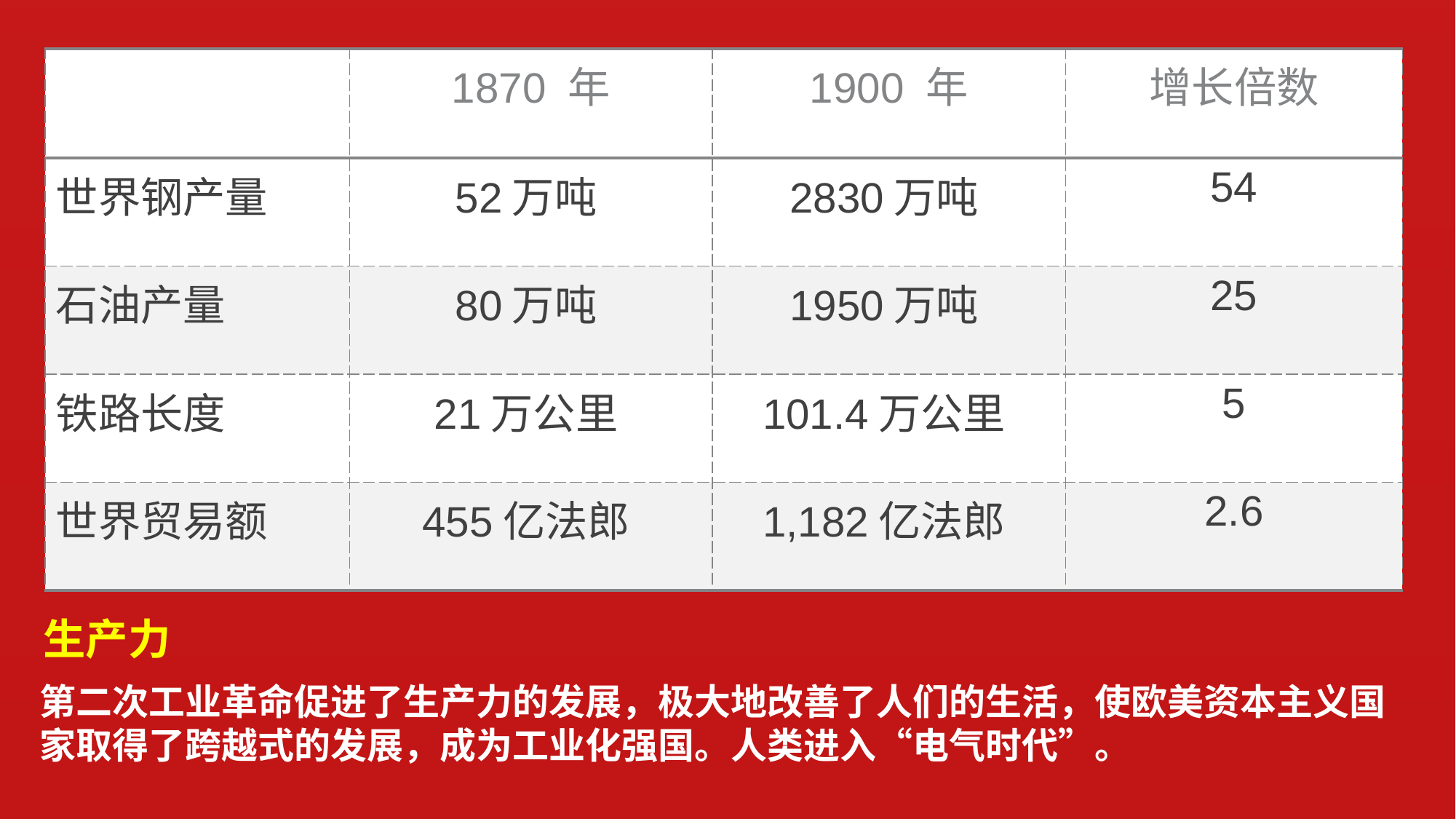

|  | 1870 年 | 1900 年 | 增长倍数 |
| --- | --- | --- | --- |
| 世界钢产量 | 52万吨 | 2830万吨 | 54 |
| 石油产量 | 80万吨 | 1950万吨 | 25 |
| 铁路长度 | 21万公里 | 101.4万公里 | 5 |
| 世界贸易额 | 455亿法郎 | 1,182亿法郎 | 2.6 |
生产力
第二次工业革命促进了生产力的发展，极大地改善了人们的生活，使欧美资本主义国家取得了跨越式的发展，成为工业化强国。人类进入“电气时代”。